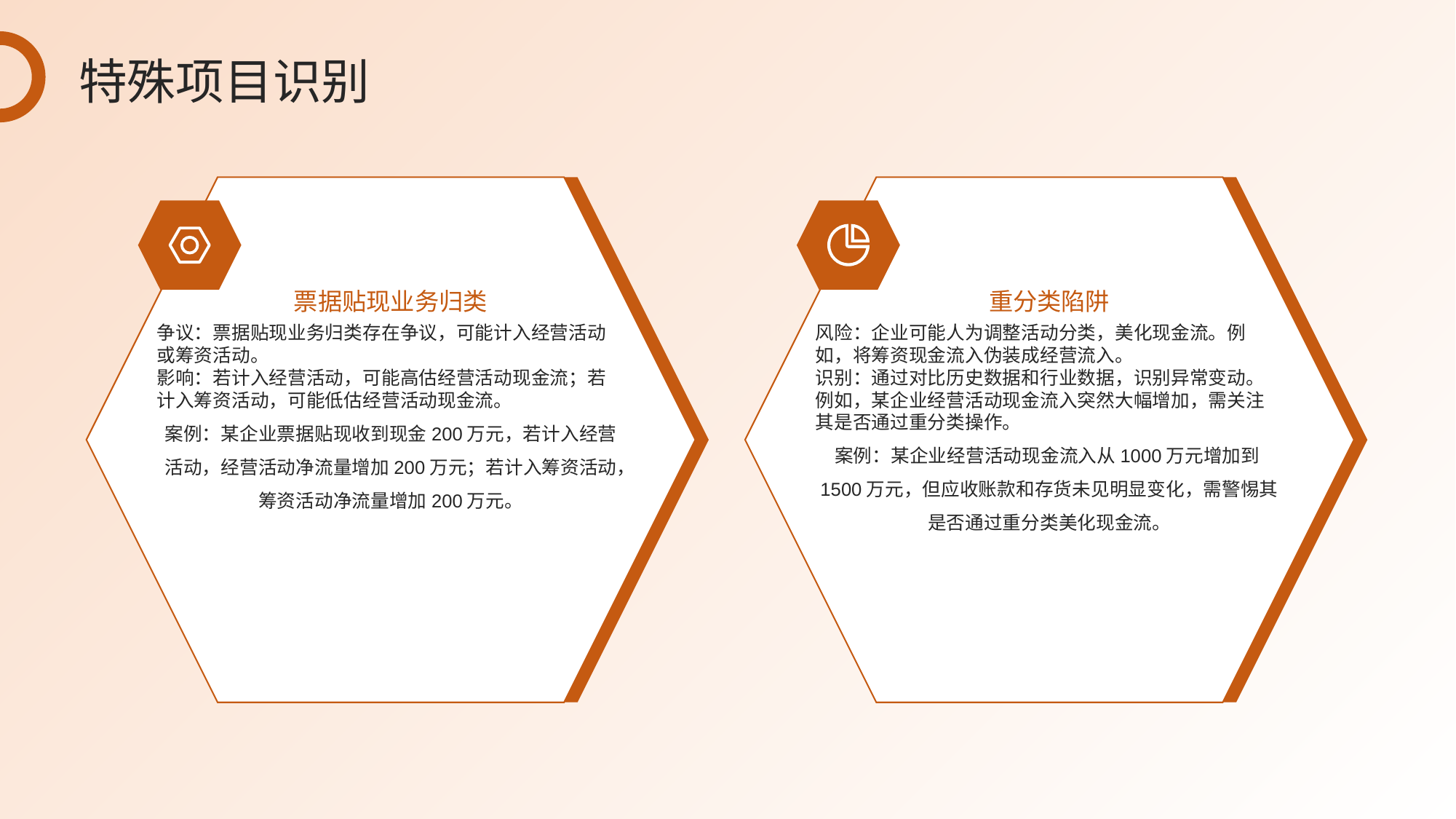

特殊项目识别

票据贴现业务归类
重分类陷阱

争议：票据贴现业务归类存在争议，可能计入经营活动或筹资活动。
影响：若计入经营活动，可能高估经营活动现金流；若计入筹资活动，可能低估经营活动现金流。
案例：某企业票据贴现收到现金200万元，若计入经营活动，经营活动净流量增加200万元；若计入筹资活动，筹资活动净流量增加200万元。
风险：企业可能人为调整活动分类，美化现金流。例如，将筹资现金流入伪装成经营流入。
识别：通过对比历史数据和行业数据，识别异常变动。例如，某企业经营活动现金流入突然大幅增加，需关注其是否通过重分类操作。
案例：某企业经营活动现金流入从1000万元增加到1500万元，但应收账款和存货未见明显变化，需警惕其是否通过重分类美化现金流。